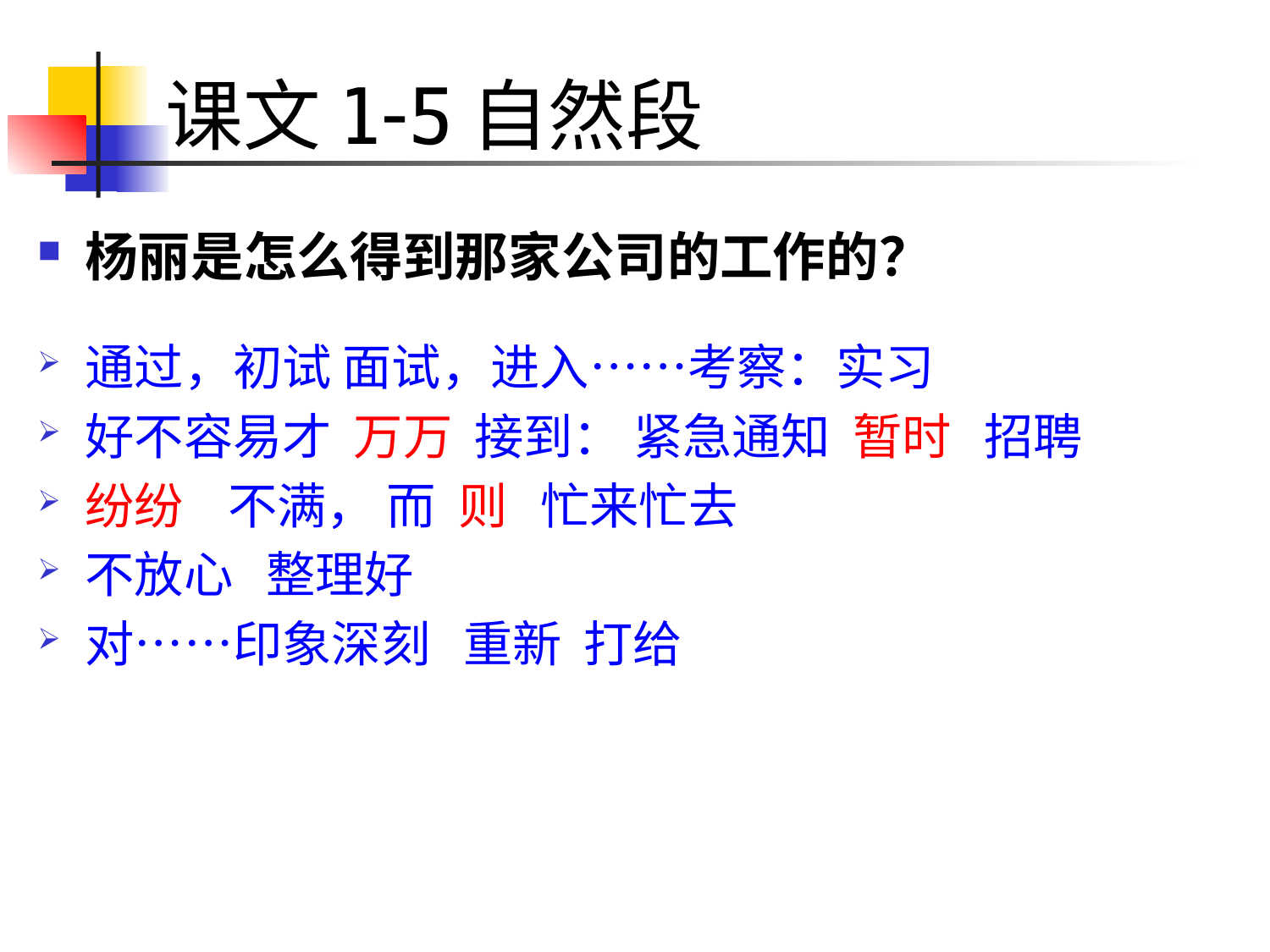

# 课文1-5自然段
杨丽是怎么得到那家公司的工作的？

通过，初试 面试，进入……考察：实习
好不容易才  万万  接到： 紧急通知  暂时   招聘
纷纷    不满， 而  则   忙来忙去
不放心   整理好
对……印象深刻   重新  打给